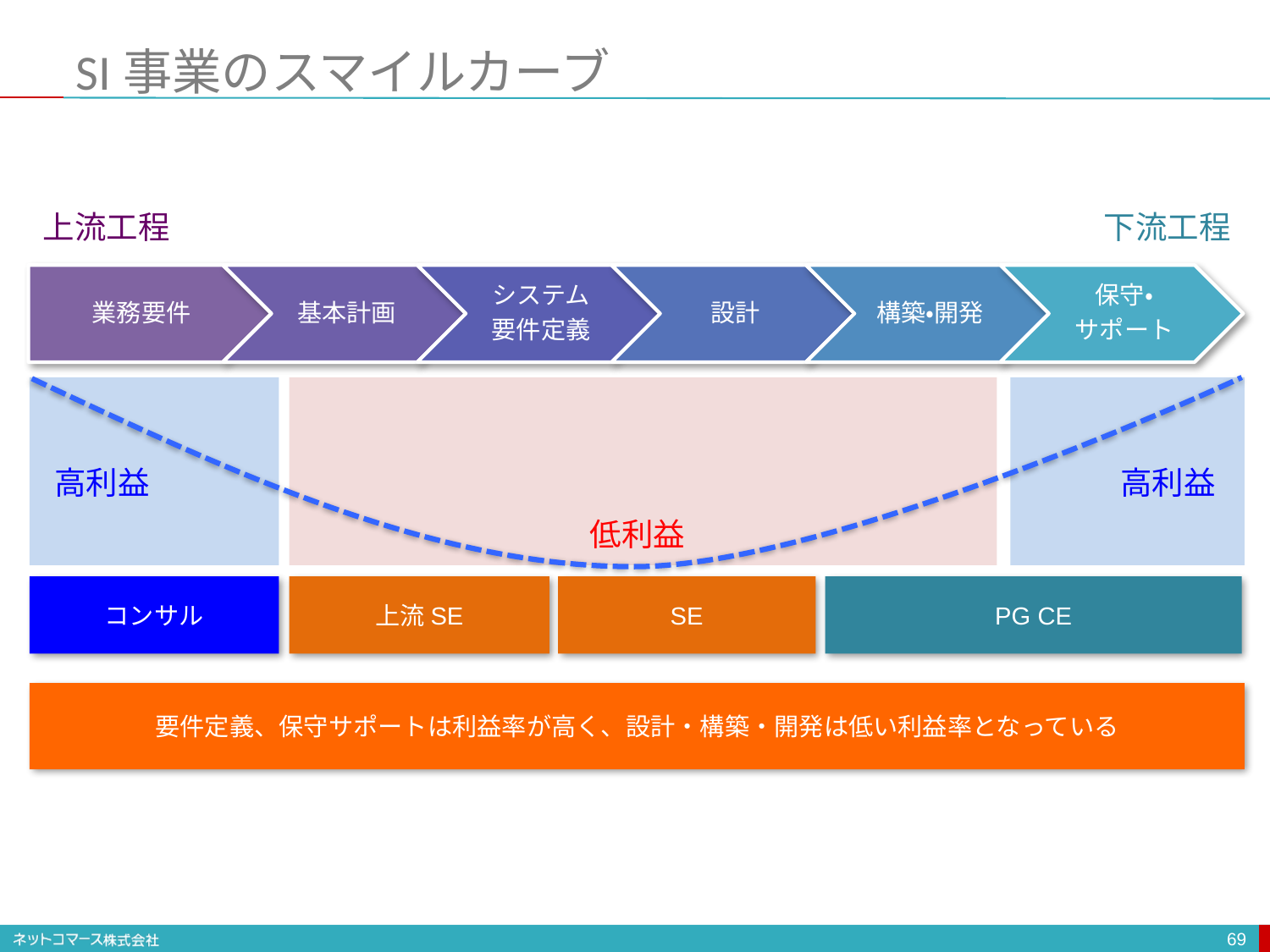

SI事業のスマイルカーブ
業務要件
基本計画
システム
要件定義
設計
構築・開発
保守・
サポート
上流工程
下流工程

高利益

高利益
低利益
コンサル
上流SE
SE
PG CE
要件定義、保守サポートは利益率が高く、設計・構築・開発は低い利益率となっている
69